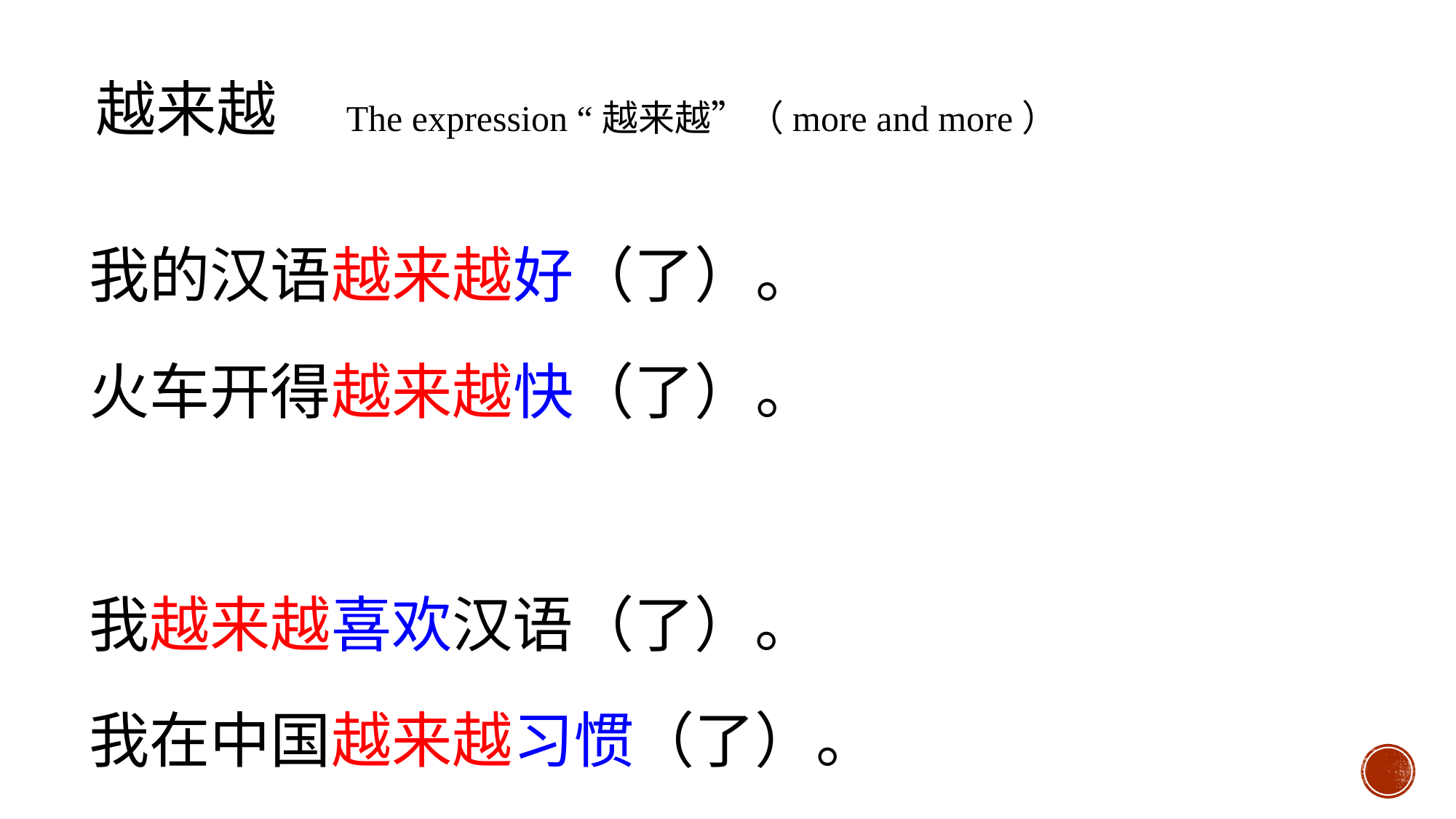

越来越    The expression “越来越”（more and more）
我的汉语越来越好（了）。
火车开得越来越快（了）。

我越来越喜欢汉语（了）。
我在中国越来越习惯（了）。